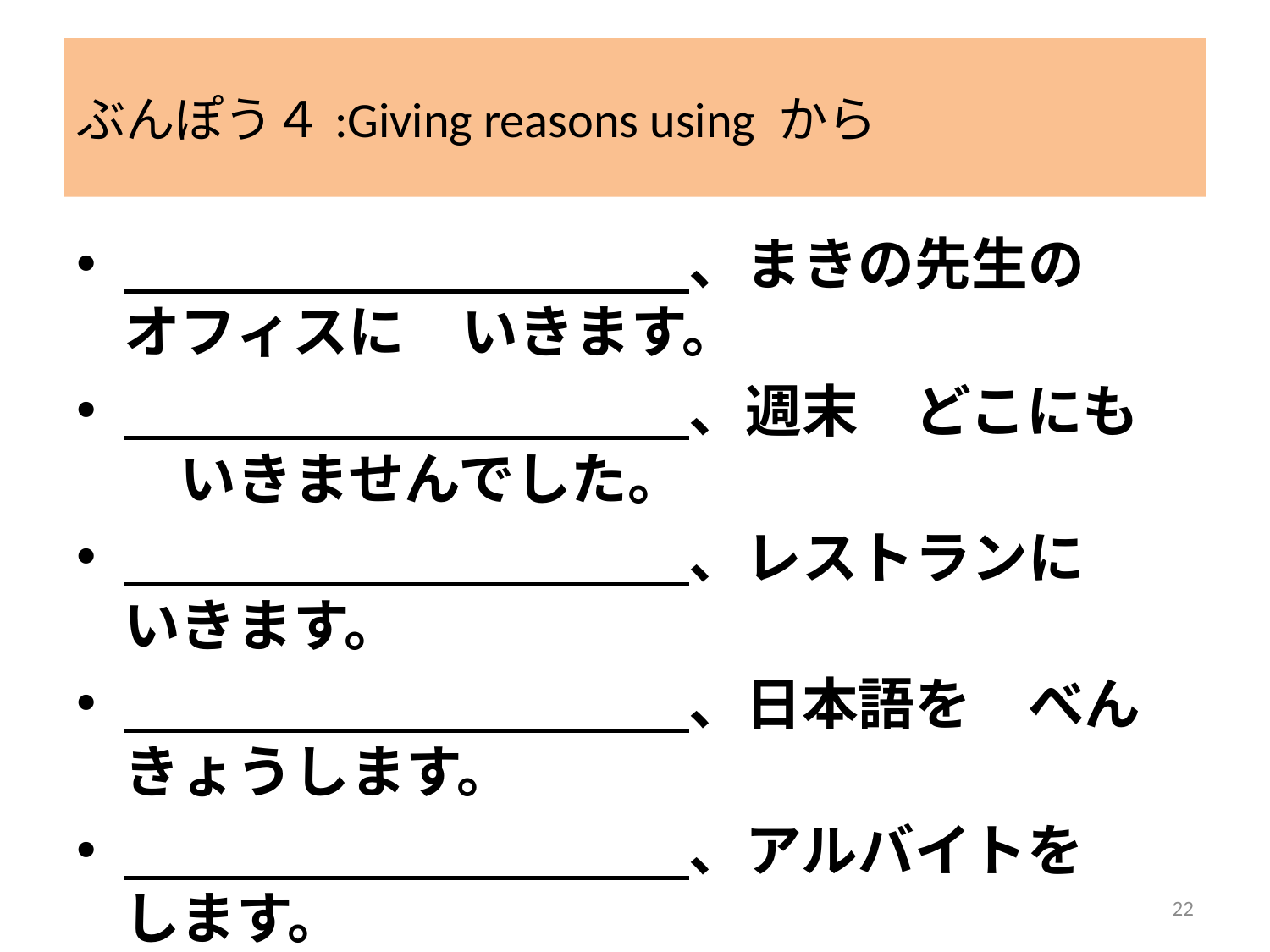

# ぶんぽう４:Giving reasons using から
　　　　　　　　　　、まきの先生の　オフィスに　いきます。
　　　　　　　　　　、週末　どこにも　いきませんでした。
　　　　　　　　　　、レストランに　いきます。
　　　　　　　　　　、日本語を　べんきょうします。
　　　　　　　　　　、アルバイトを　します。
　　　　　　　　　　、べんきょうを　しません。

22